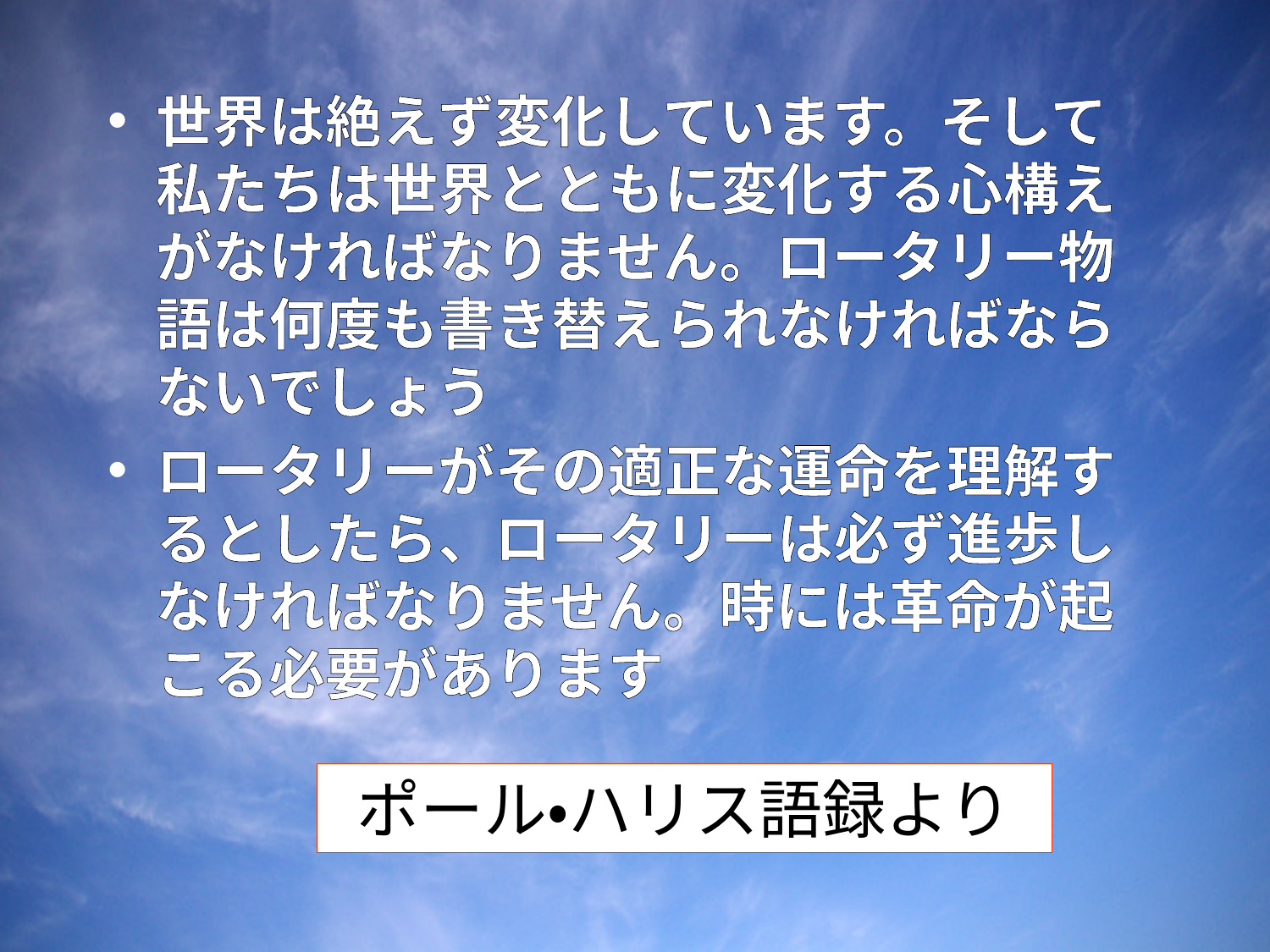

世界は絶えず変化しています。そして私たちは世界とともに変化する心構えがなければなりません。ロータリー物語は何度も書き替えられなければならないでしょう
ロータリーがその適正な運命を理解するとしたら、ロータリーは必ず進歩しなければなりません。時には革命が起こる必要があります

ポール・ハリス語録より